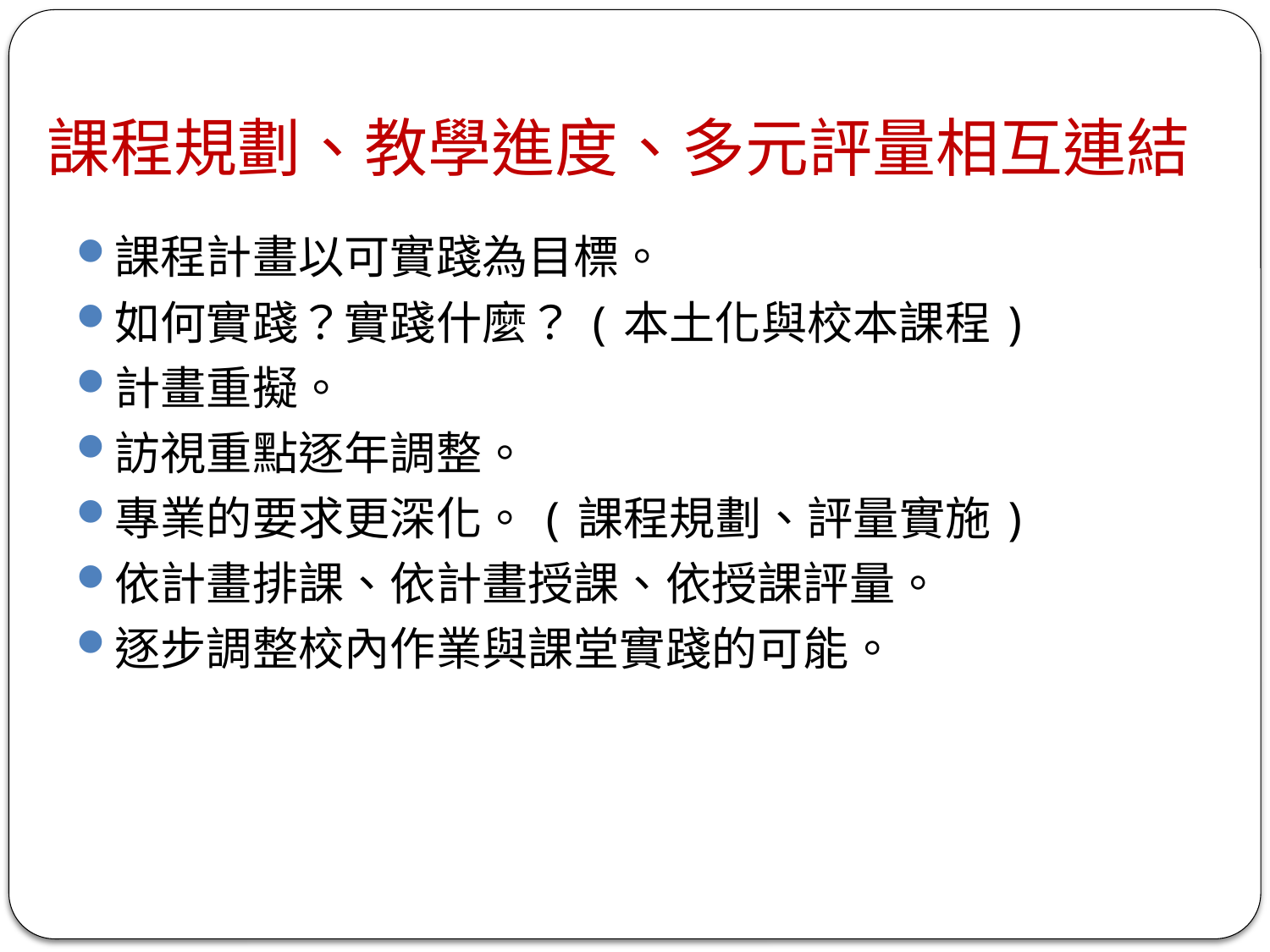

# 課程規劃、教學進度、多元評量相互連結
課程計畫以可實踐為目標。
如何實踐？實踐什麼？(本土化與校本課程)
計畫重擬。
訪視重點逐年調整。
專業的要求更深化。(課程規劃、評量實施)
依計畫排課、依計畫授課、依授課評量。
逐步調整校內作業與課堂實踐的可能。